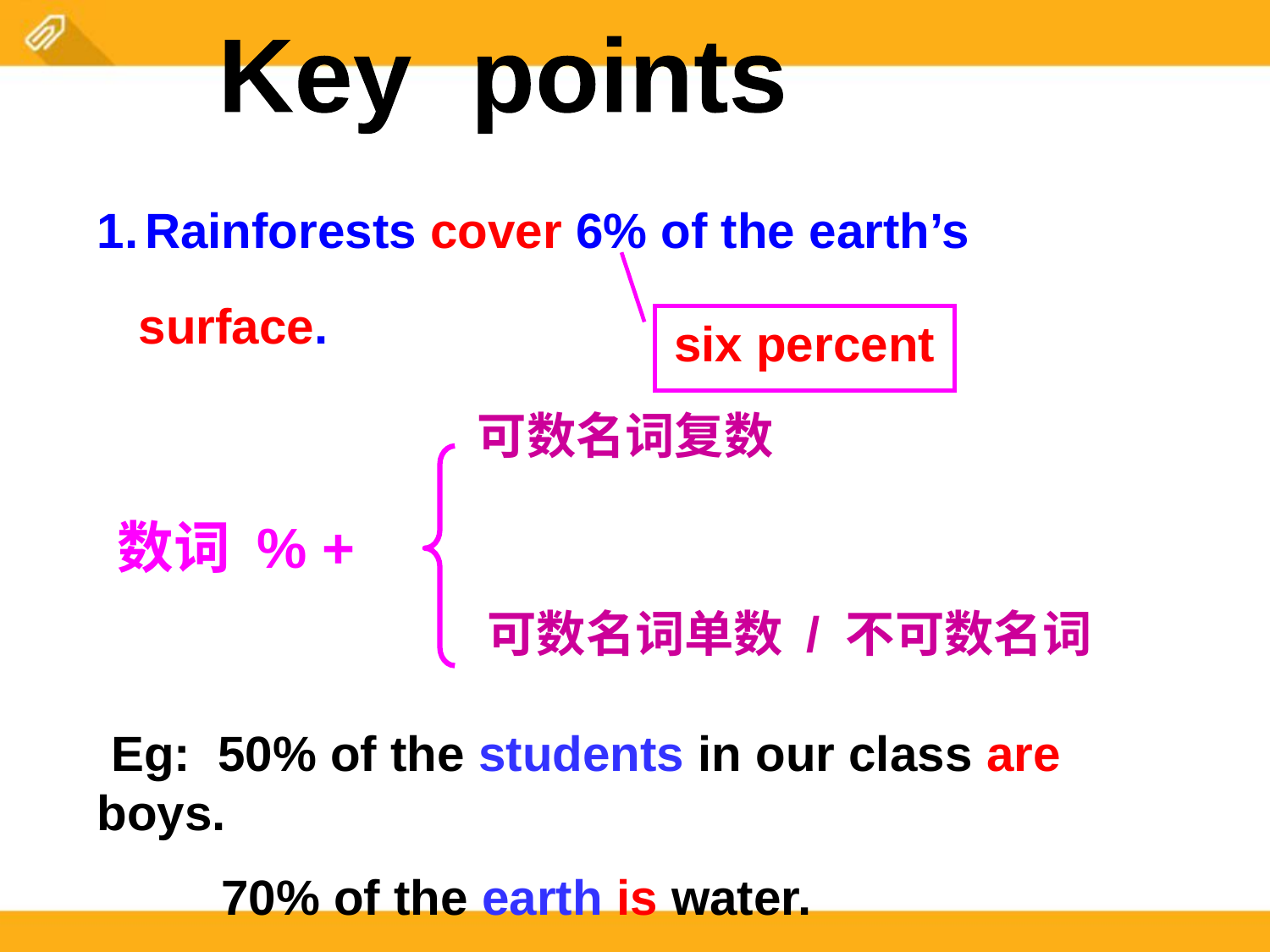

Key  points
Rainforests cover 6% of the earth’s
   surface.
six percent
可数名词复数

数词 % +
可数名词单数 / 不可数名词
 Eg:  50% of the students in our class are boys.
         70% of the earth is water.